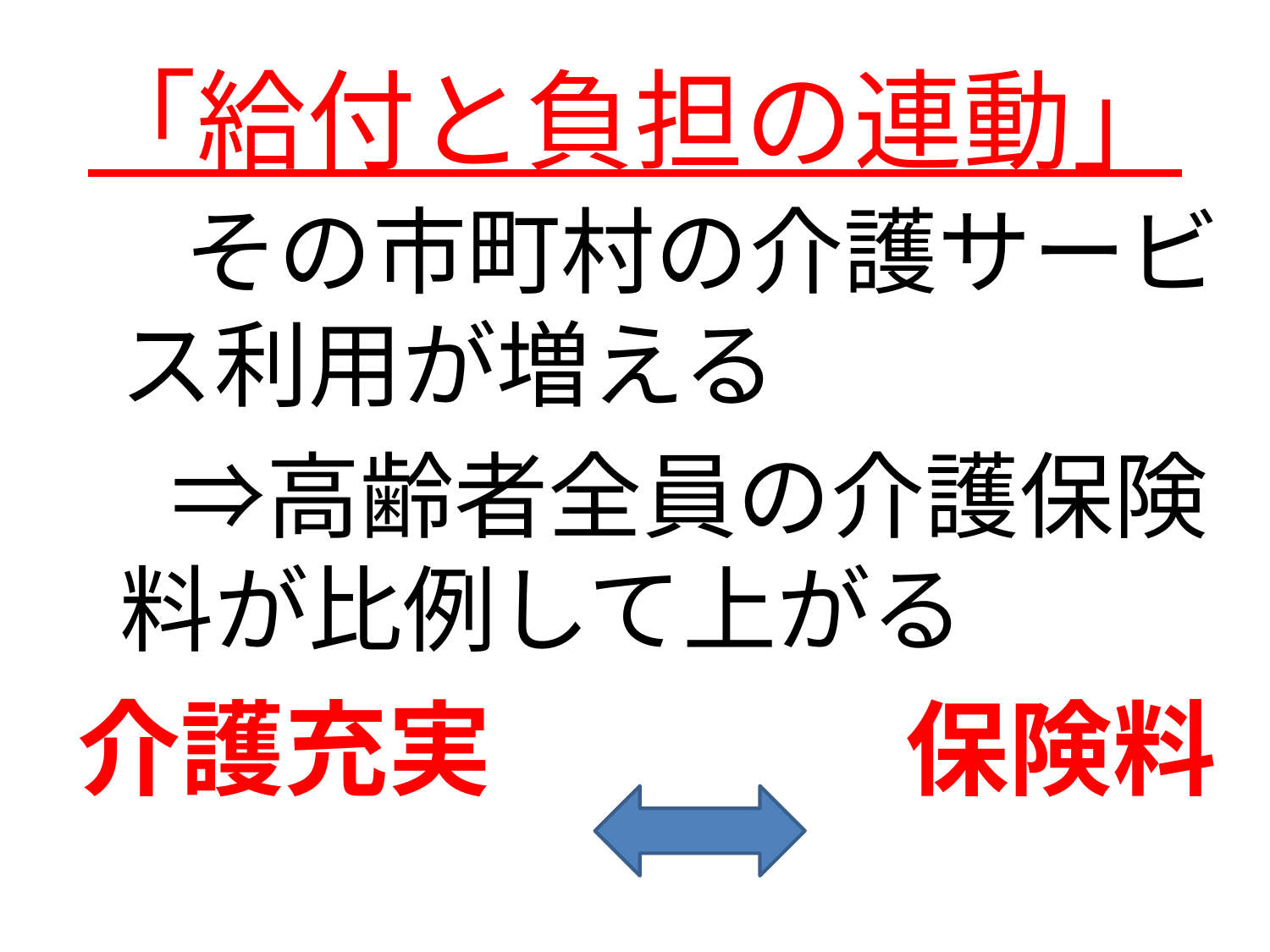

# 「給付と負担の連動」
　　その市町村の介護サービス利用が増える
　⇒高齢者全員の介護保険料が比例して上がる
介護充実　　　　保険料